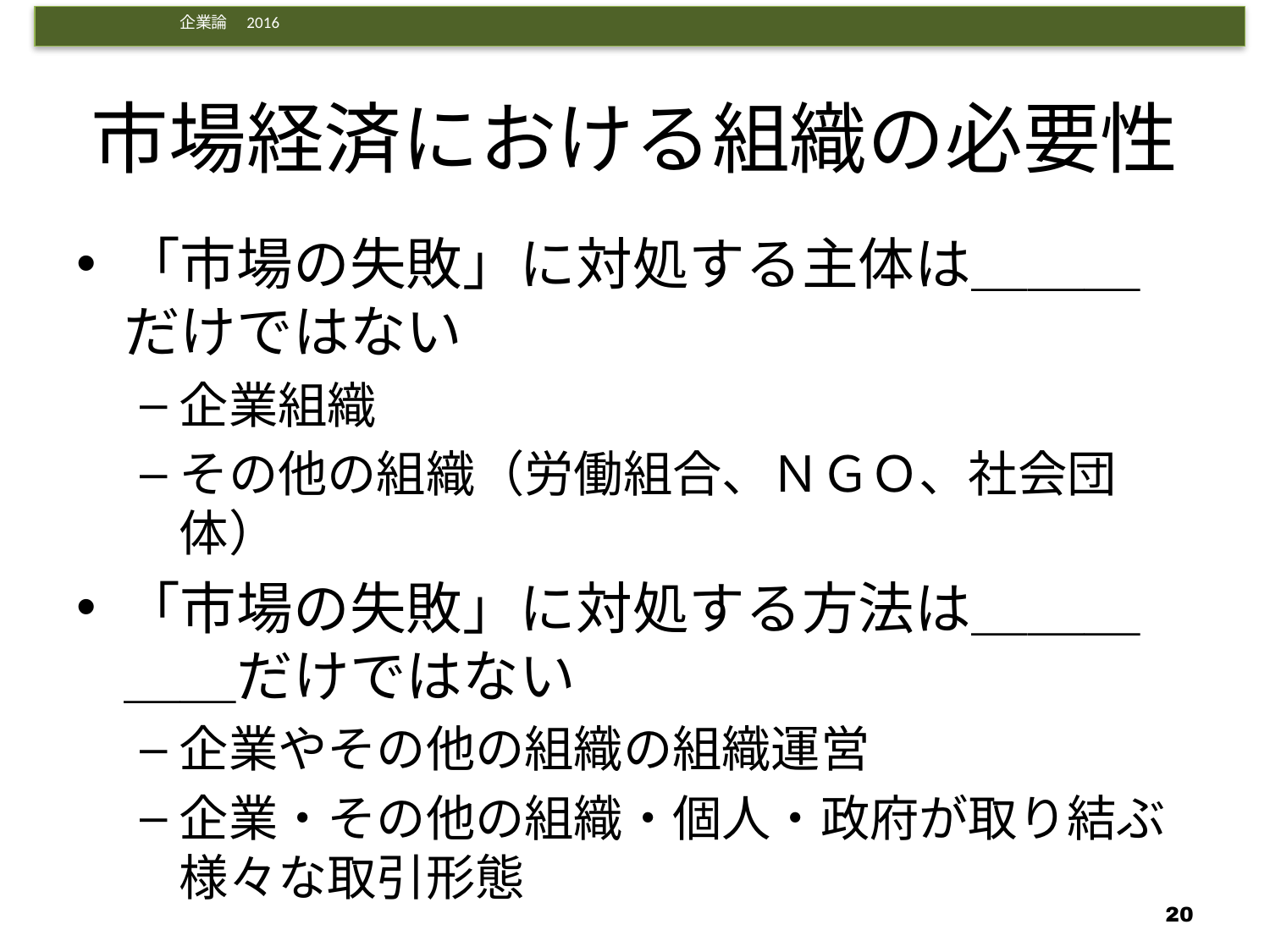

# 市場経済における組織の必要性
「市場の失敗」に対処する主体は＿＿＿だけではない
企業組織
その他の組織（労働組合、ＮＧＯ、社会団体）
「市場の失敗」に対処する方法は＿＿＿＿＿だけではない
企業やその他の組織の組織運営
企業・その他の組織・個人・政府が取り結ぶ様々な取引形態

20